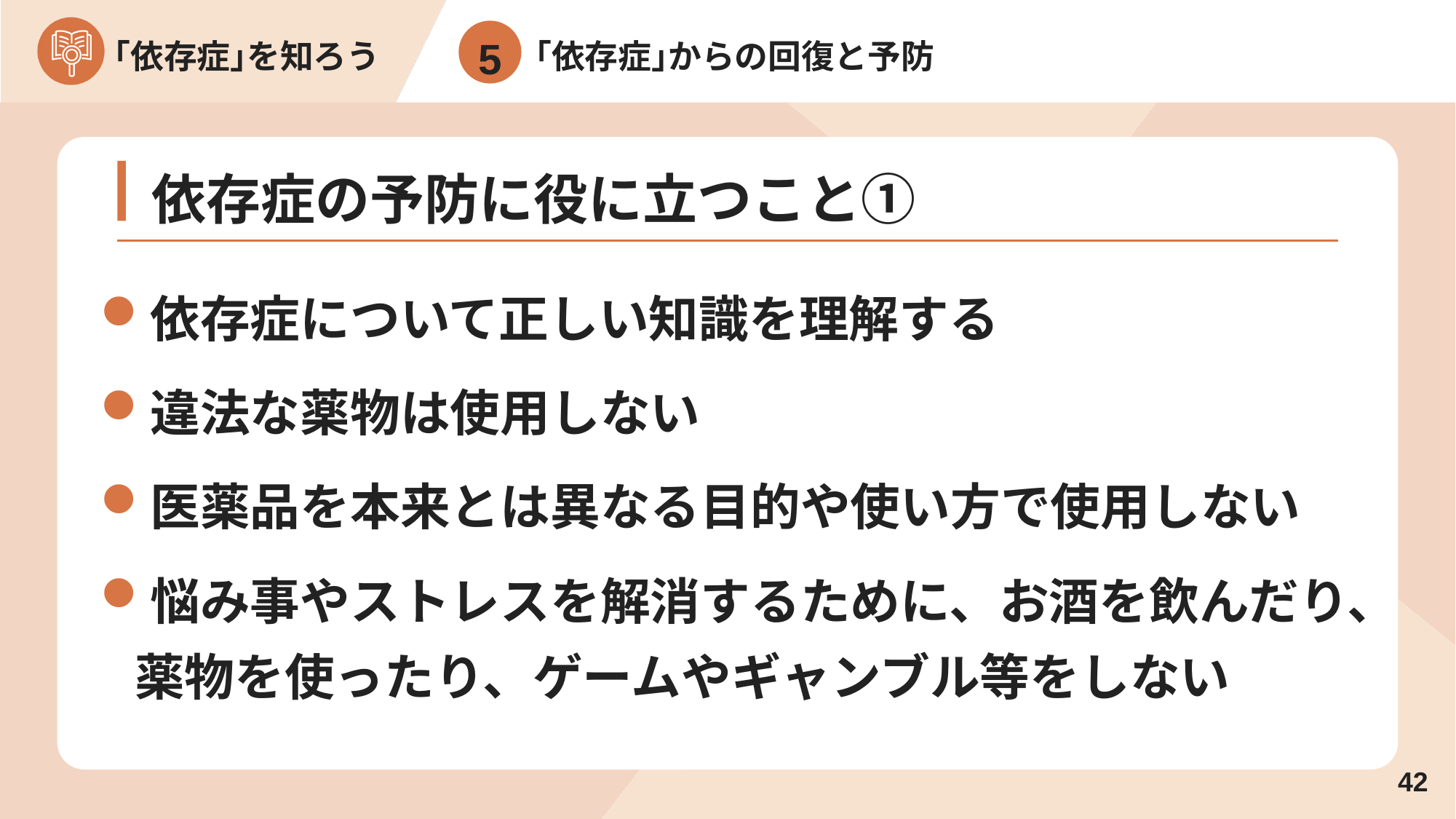

5
｢依存症｣からの回復と予防

依存症の予防に役に立つこと①
依存症について正しい知識を理解する
違法な薬物は使用しない
医薬品を本来とは異なる目的や使い方で使用しない
悩み事やストレスを解消するために、お酒を飲んだり、薬物を使ったり、ゲームやギャンブル等をしない
42